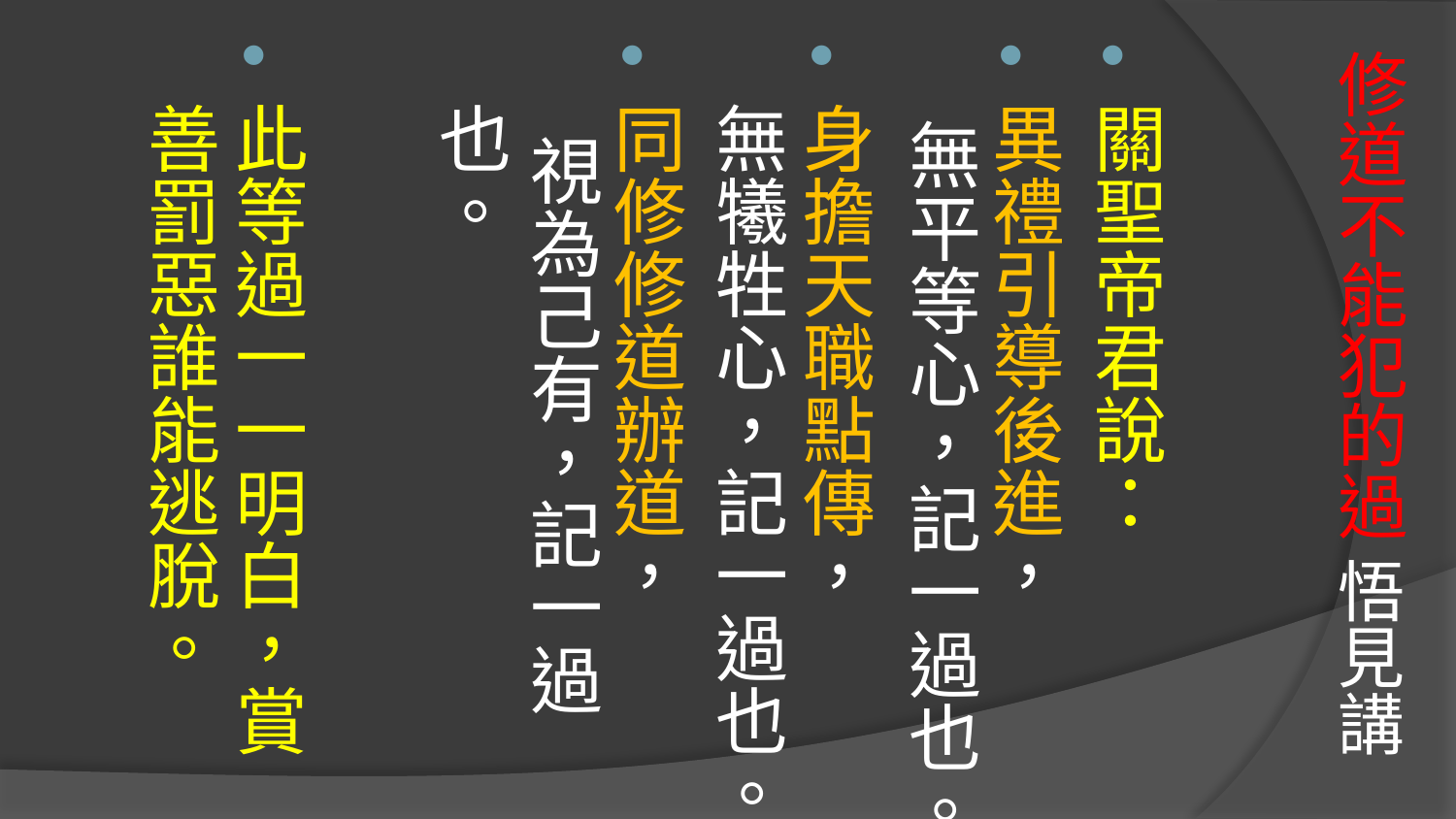

# 修道不能犯的過 悟見講
關聖帝君說：
異禮引導後進，            無平等心，記一過也。
身擔天職點傳，           無犧牲心，記一過也。
同修修道辦道，             視為己有，記一過也。

此等過一一明白，賞善罰惡誰能逃脫。